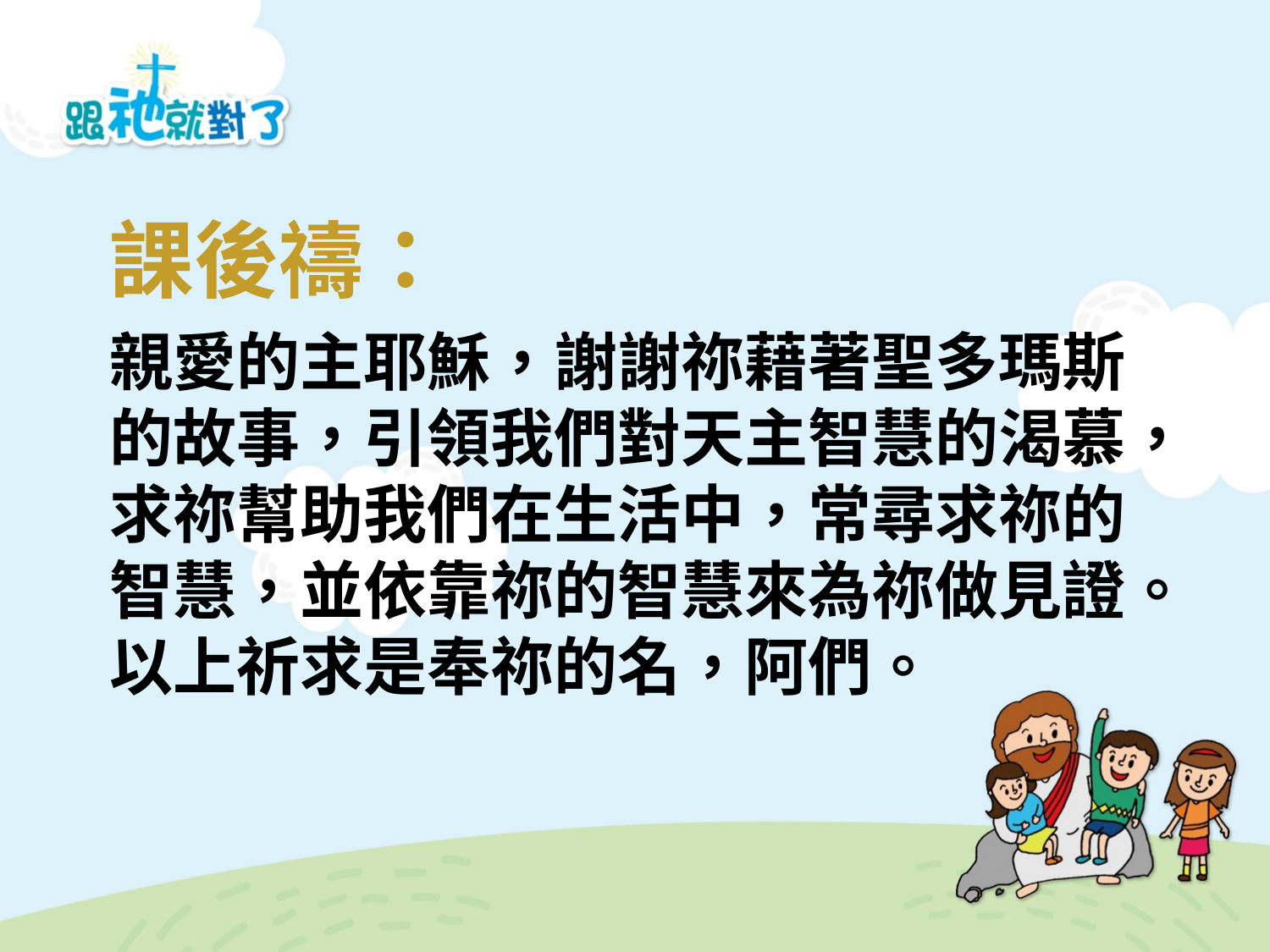

課後禱：
親愛的主耶穌，謝謝祢藉著聖多瑪斯的故事，引領我們對天主智慧的渴慕，求祢幫助我們在生活中，常尋求祢的智慧，並依靠祢的智慧來為祢做見證。以上祈求是奉祢的名，阿們。